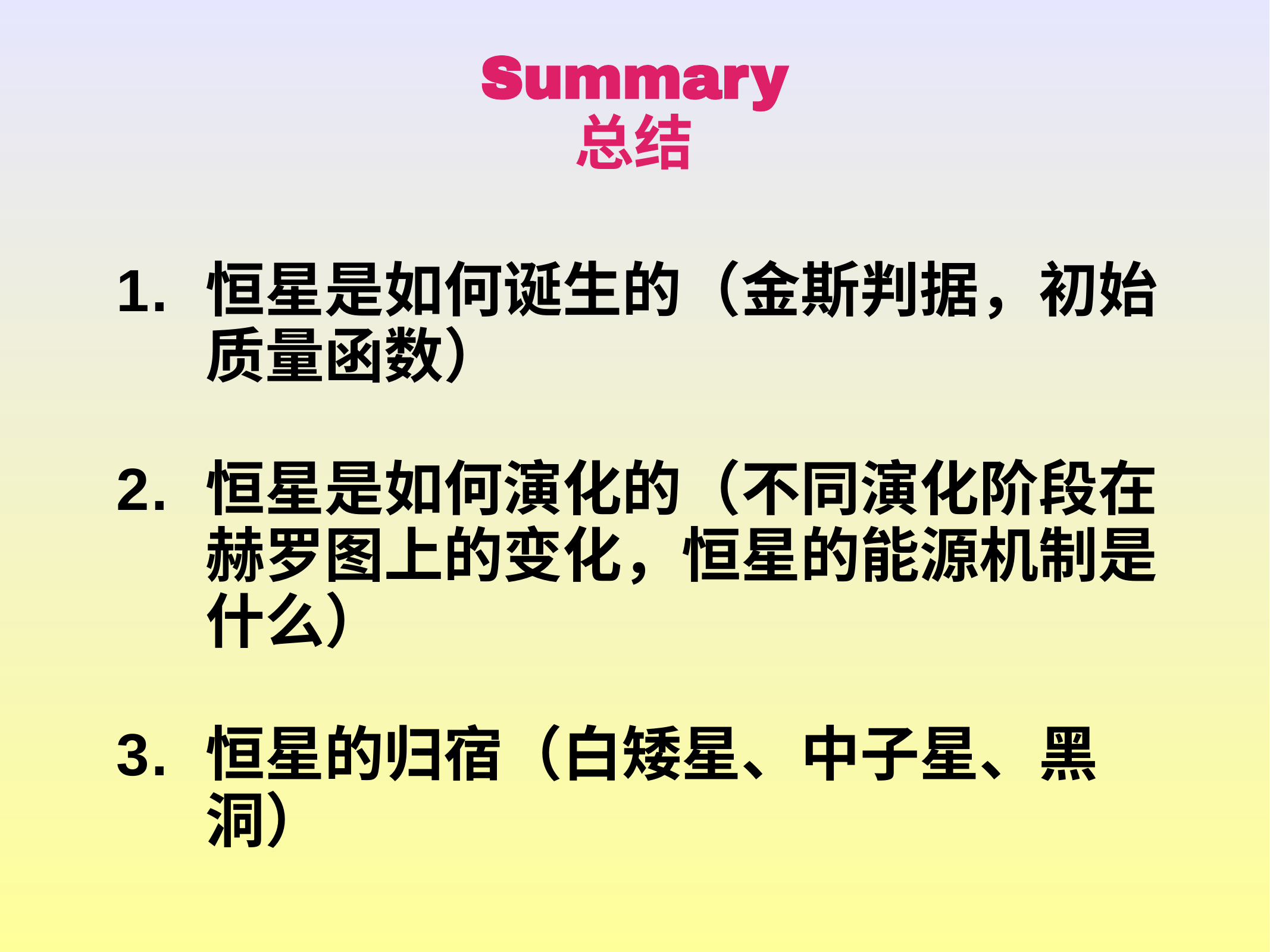

Summary
总结
恒星是如何诞生的（金斯判据，初始质量函数）

恒星是如何演化的（不同演化阶段在赫罗图上的变化，恒星的能源机制是什么）

恒星的归宿（白矮星、中子星、黑洞）